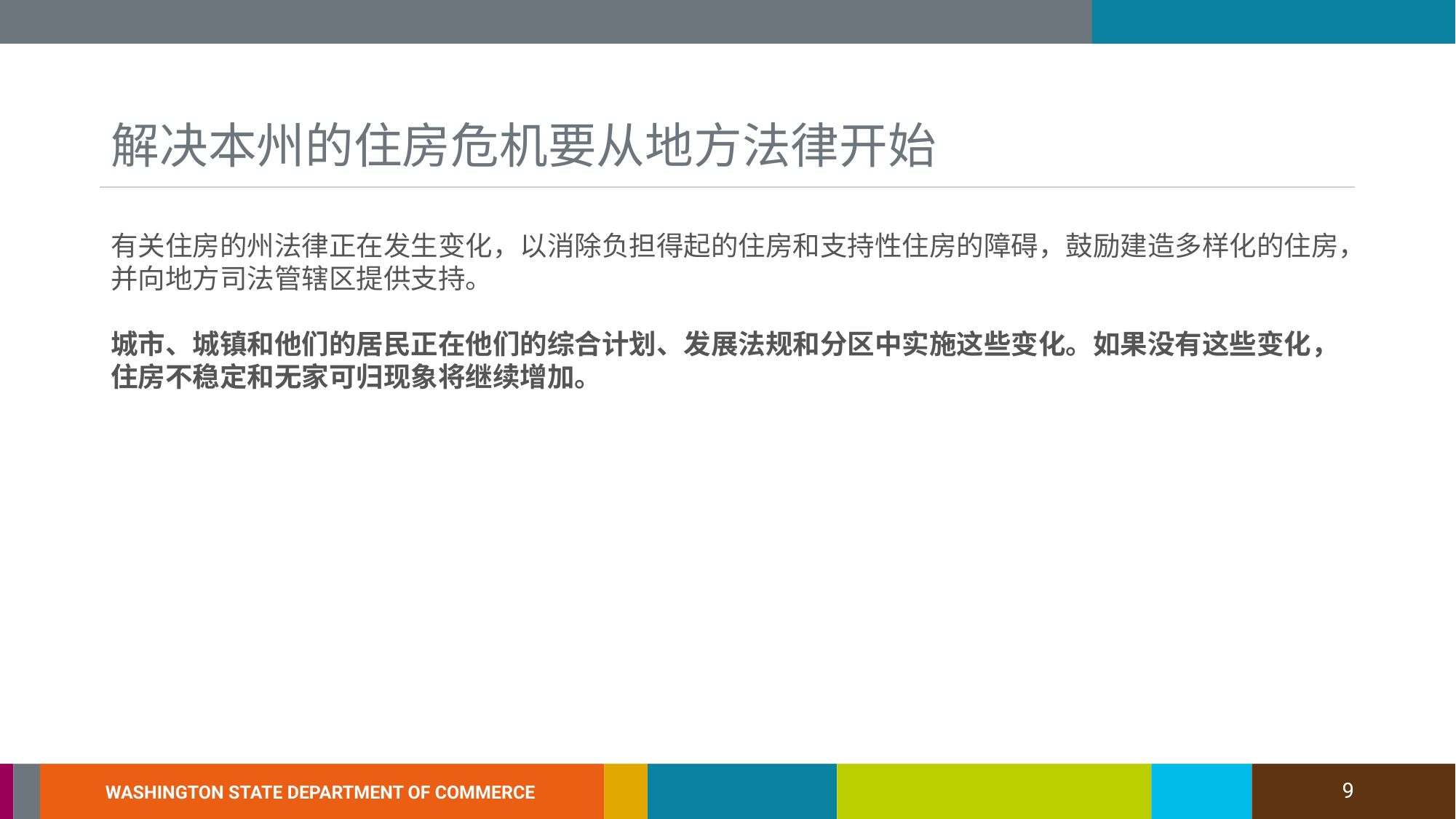

# 解决本州的住房危机要从地方法律开始
有关住房的州法律正在发生变化，以消除负担得起的住房和支持性住房的障碍，鼓励建造多样化的住房，并向地方司法管辖区提供支持。

城市、城镇和他们的居民正在他们的综合计划、发展法规和分区中实施这些变化。如果没有这些变化，住房不稳定和无家可归现象将继续增加。